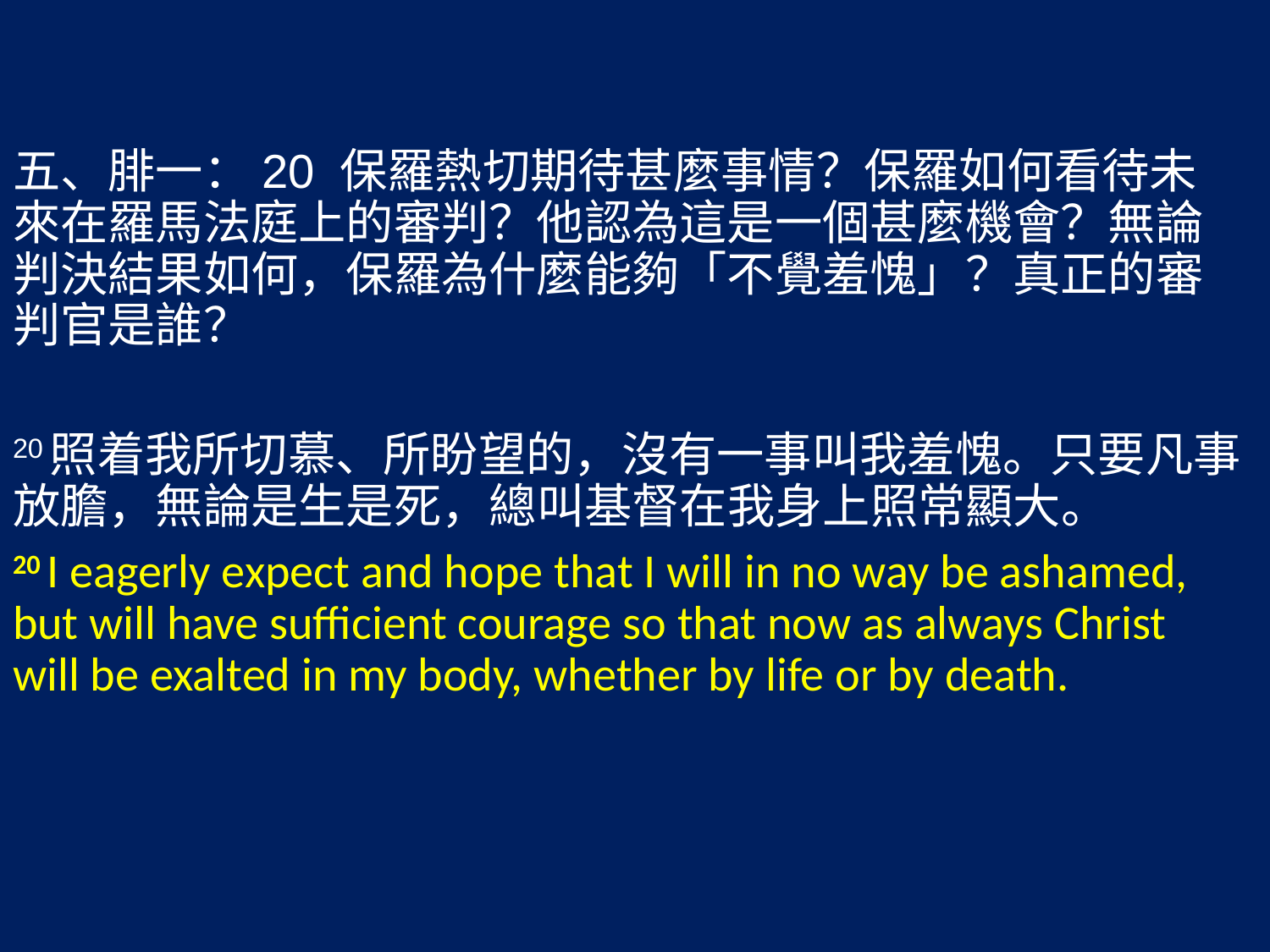

五、腓一：20 保羅熱切期待甚麼事情？保羅如何看待未來在羅馬法庭上的審判？他認為這是一個甚麼機會？無論判決結果如何，保羅為什麼能夠「不覺羞愧」？真正的審判官是誰？

20照着我所切慕、所盼望的，沒有一事叫我羞愧。只要凡事放膽，無論是生是死，總叫基督在我身上照常顯大。
20 I eagerly expect and hope that I will in no way be ashamed, but will have sufficient courage so that now as always Christ will be exalted in my body, whether by life or by death.